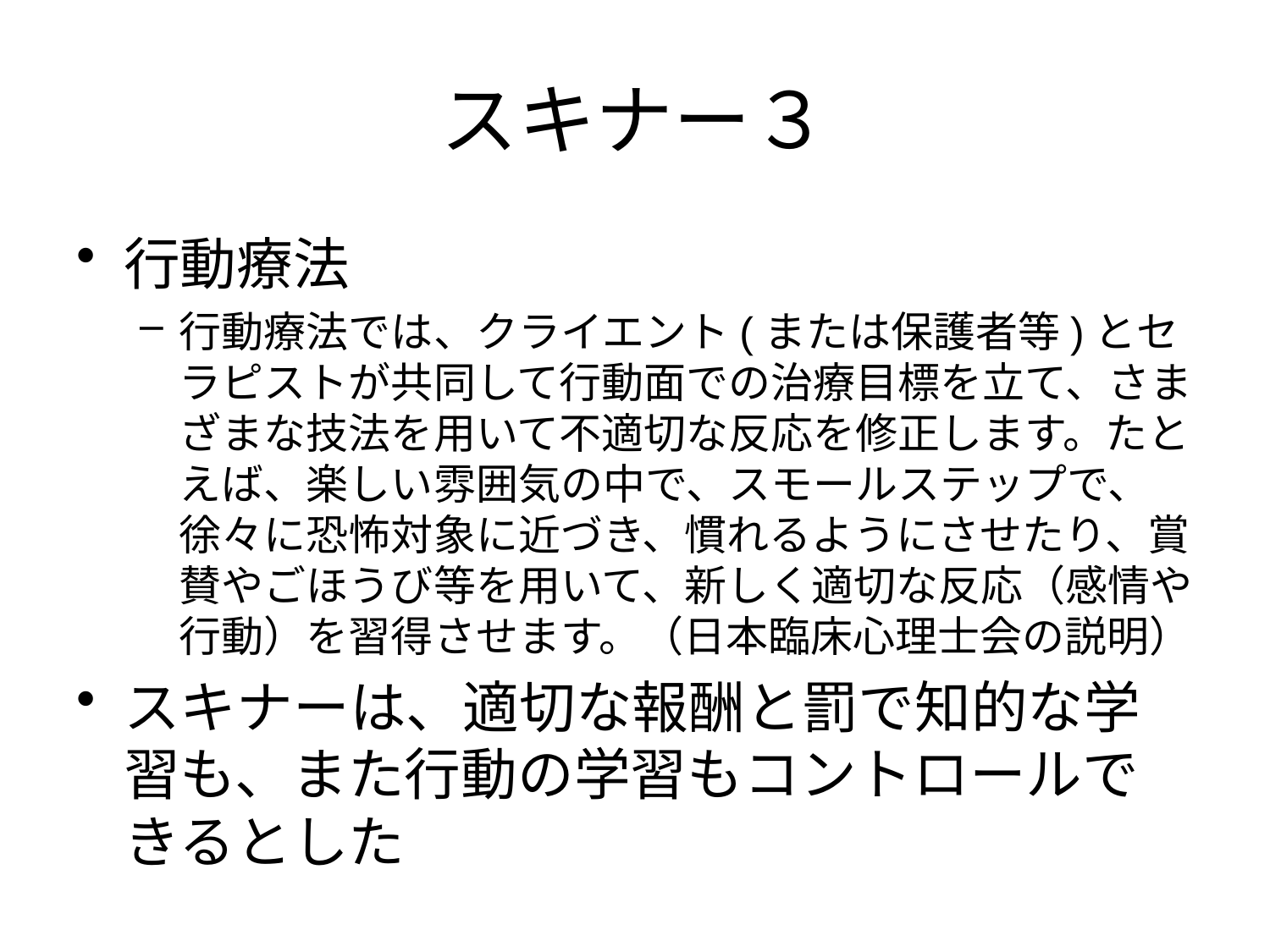

# スキナー３
行動療法
行動療法では、クライエント(または保護者等)とセラピストが共同して行動面での治療目標を立て、さまざまな技法を用いて不適切な反応を修正します。たとえば、楽しい雰囲気の中で、スモールステップで、徐々に恐怖対象に近づき、慣れるようにさせたり、賞賛やごほうび等を用いて、新しく適切な反応（感情や行動）を習得させます。（日本臨床心理士会の説明）
スキナーは、適切な報酬と罰で知的な学習も、また行動の学習もコントロールできるとした